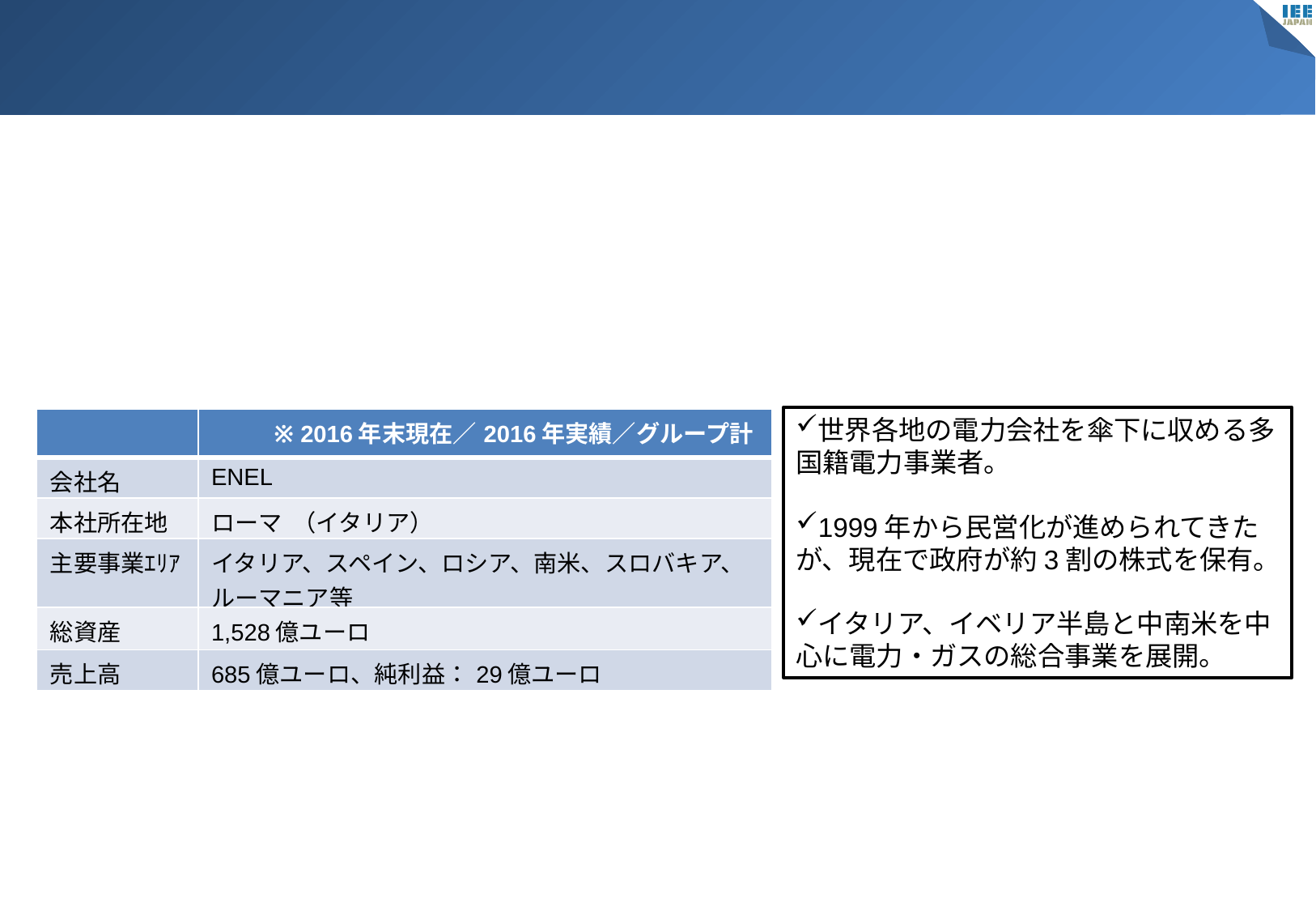

世界各地の電力会社を傘下に収める多国籍電力事業者。

1999年から民営化が進められてきたが、現在で政府が約3割の株式を保有。

イタリア、イベリア半島と中南米を中心に電力・ガスの総合事業を展開。
|  | ※ 2016年末現在／2016年実績／グループ計 |
| --- | --- |
| 会社名 | ENEL |
| 本社所在地 | ローマ （イタリア） |
| 主要事業ｴﾘｱ | イタリア、スペイン、ロシア、南米、スロバキア、ルーマニア等 |
| 総資産 | 1,528億ユーロ |
| 売上高 | 685億ユーロ、純利益：29億ユーロ |